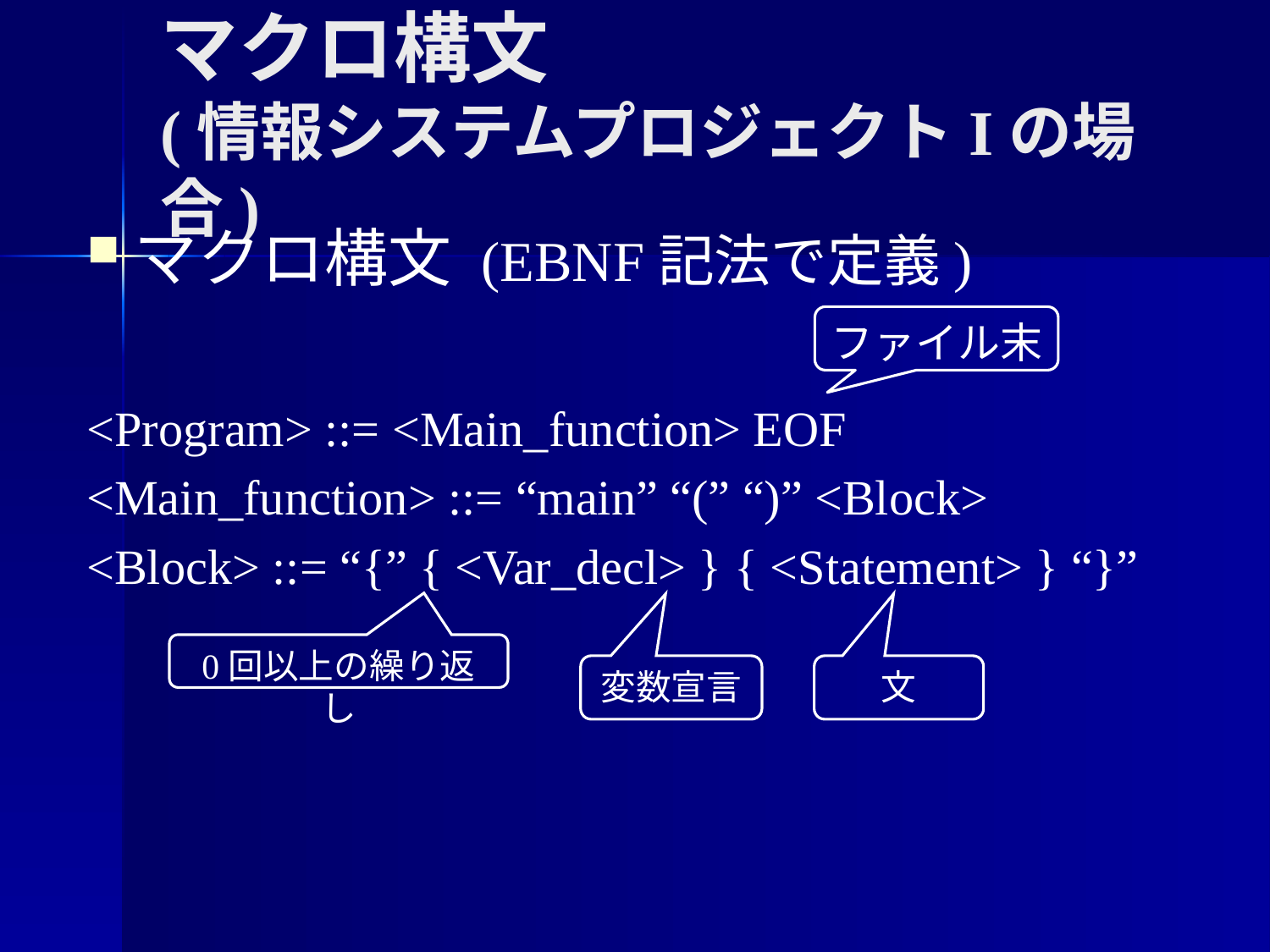

マクロ構文
(情報システムプロジェクトIの場合)
マクロ構文 (EBNF記法で定義)

<Program> ::= <Main_function> EOF
<Main_function> ::= “main” “(” “)” <Block>
<Block> ::= “{” { <Var_decl> } { <Statement> } “}”
ファイル末
0回以上の繰り返し
変数宣言
文